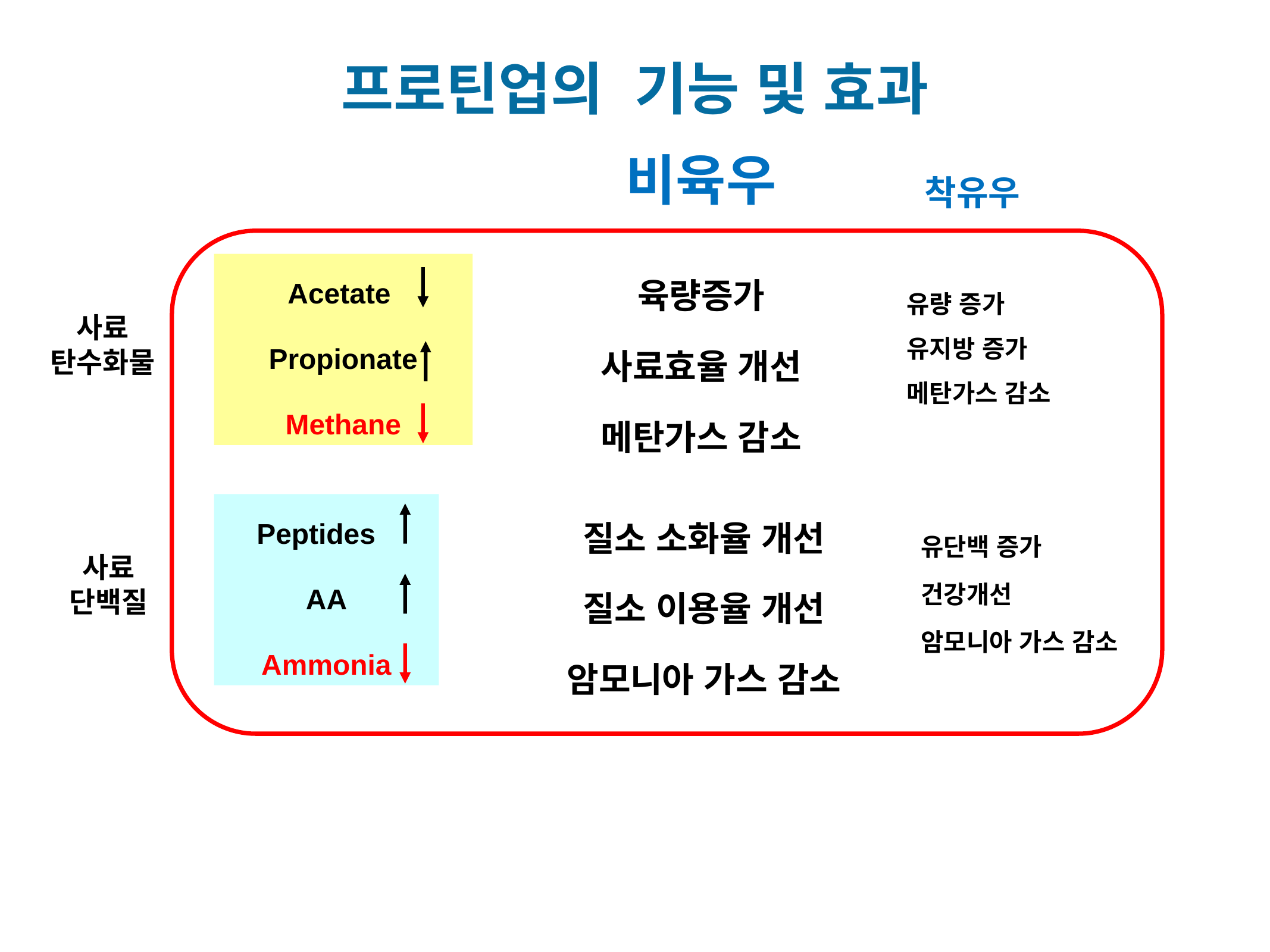

프로틴업의  기능 및 효과
비육우
착유우

육량증가
사료효율 개선
메탄가스 감소
Acetate
Propionate
Methane

유량 증가
유지방 증가
메탄가스 감소
사료
탄수화물
질소 소화율 개선
질소 이용율 개선
암모니아 가스 감소
Peptides
AA
Ammonia

유단백 증가
건강개선
암모니아 가스 감소
사료
단백질